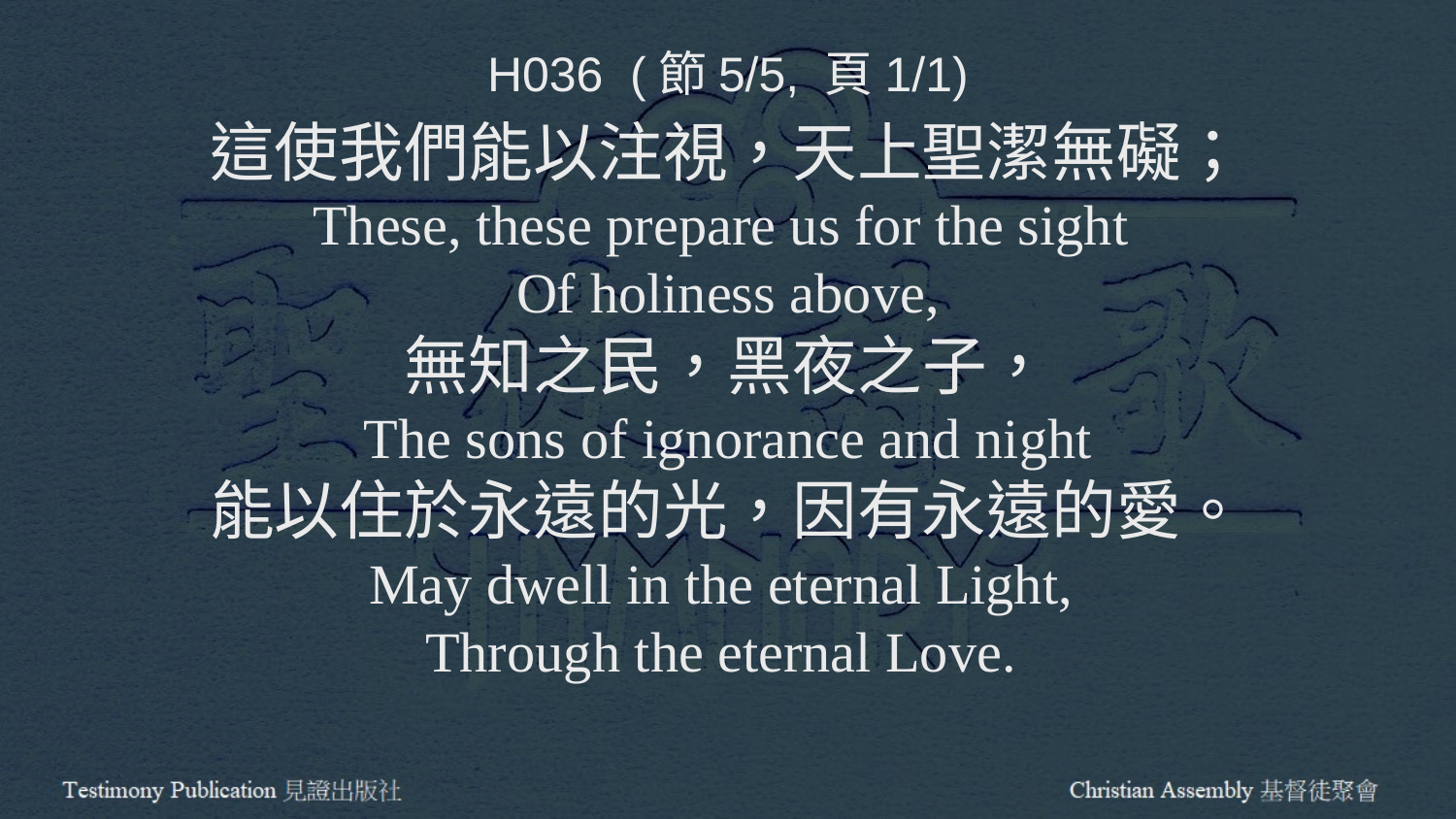

H036  (節5/5, 頁1/1)
這使我們能以注視，天上聖潔無礙；
These, these prepare us for the sight
Of holiness above,
無知之民，黑夜之子，
The sons of ignorance and night
能以住於永遠的光，因有永遠的愛。
May dwell in the eternal Light,
Through the eternal Love.